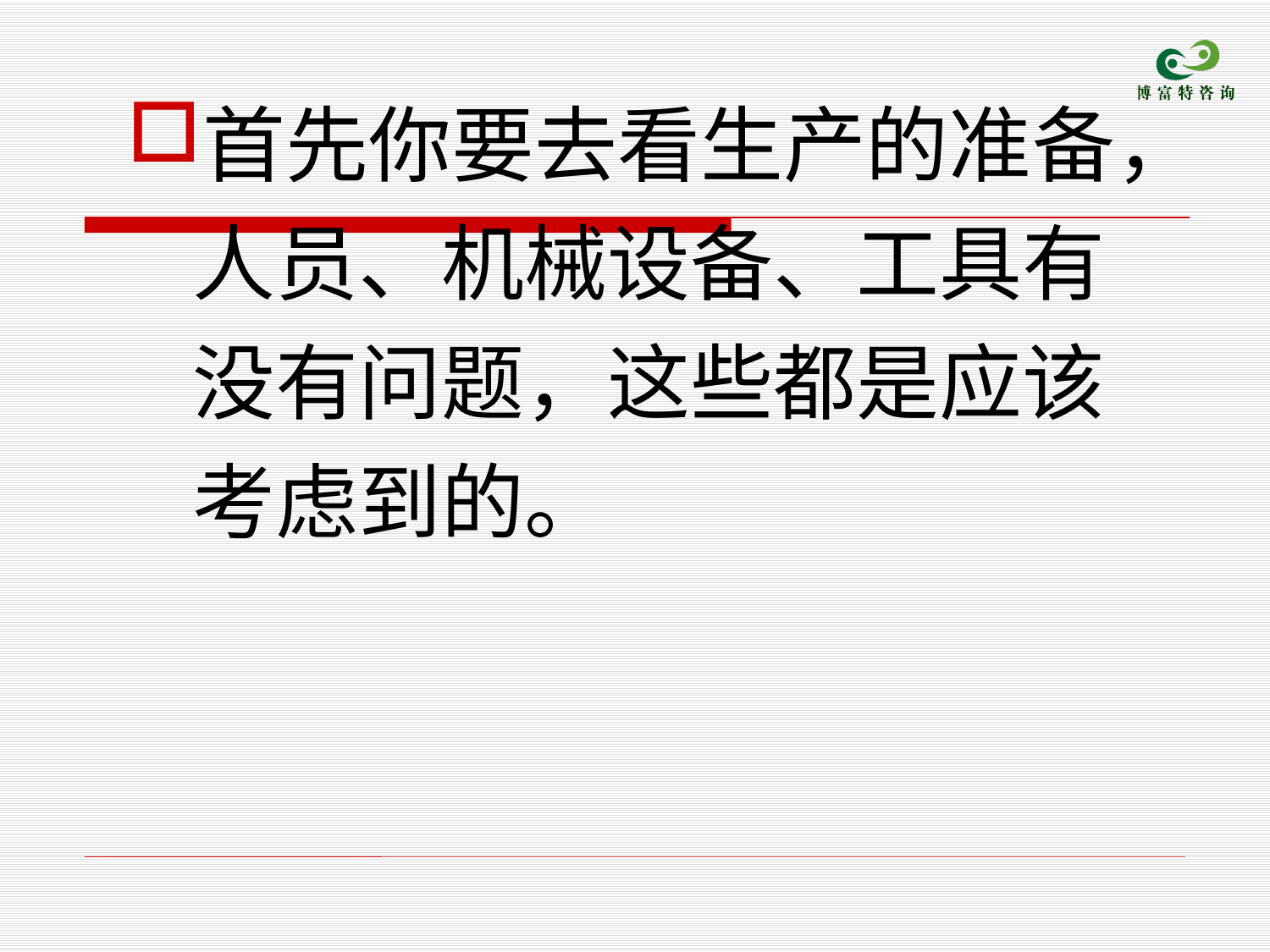

首先你要去看生产的准备，人员、机械设备、工具有没有问题，这些都是应该考虑到的。
713